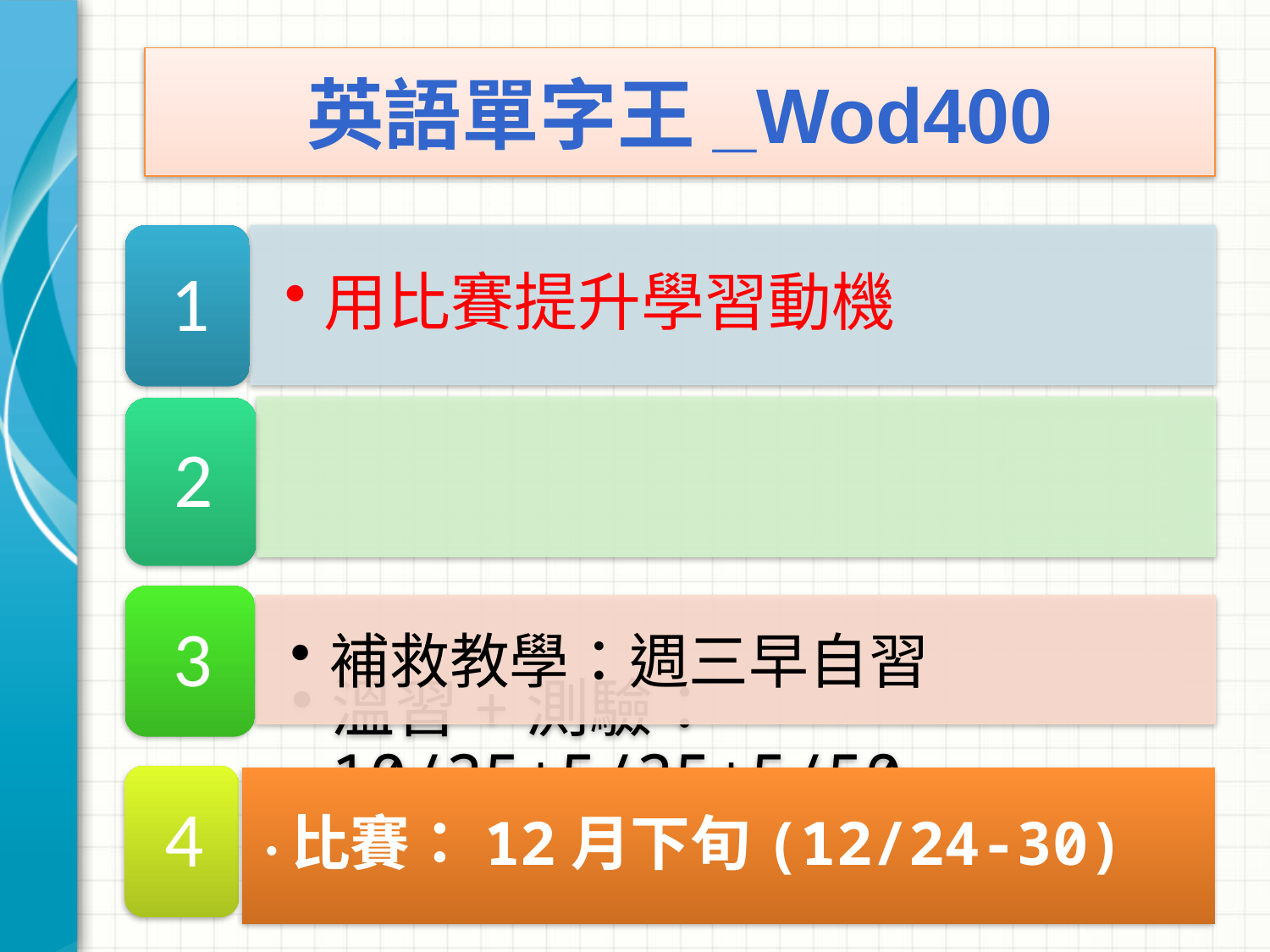

#
英語單字王_Wod400
用比賽提升學習動機
1
溫習+測驗：10/25+5/25+5/50
2
補救教學：週三早自習
3
4
・比賽：12月下旬(12/24-30)